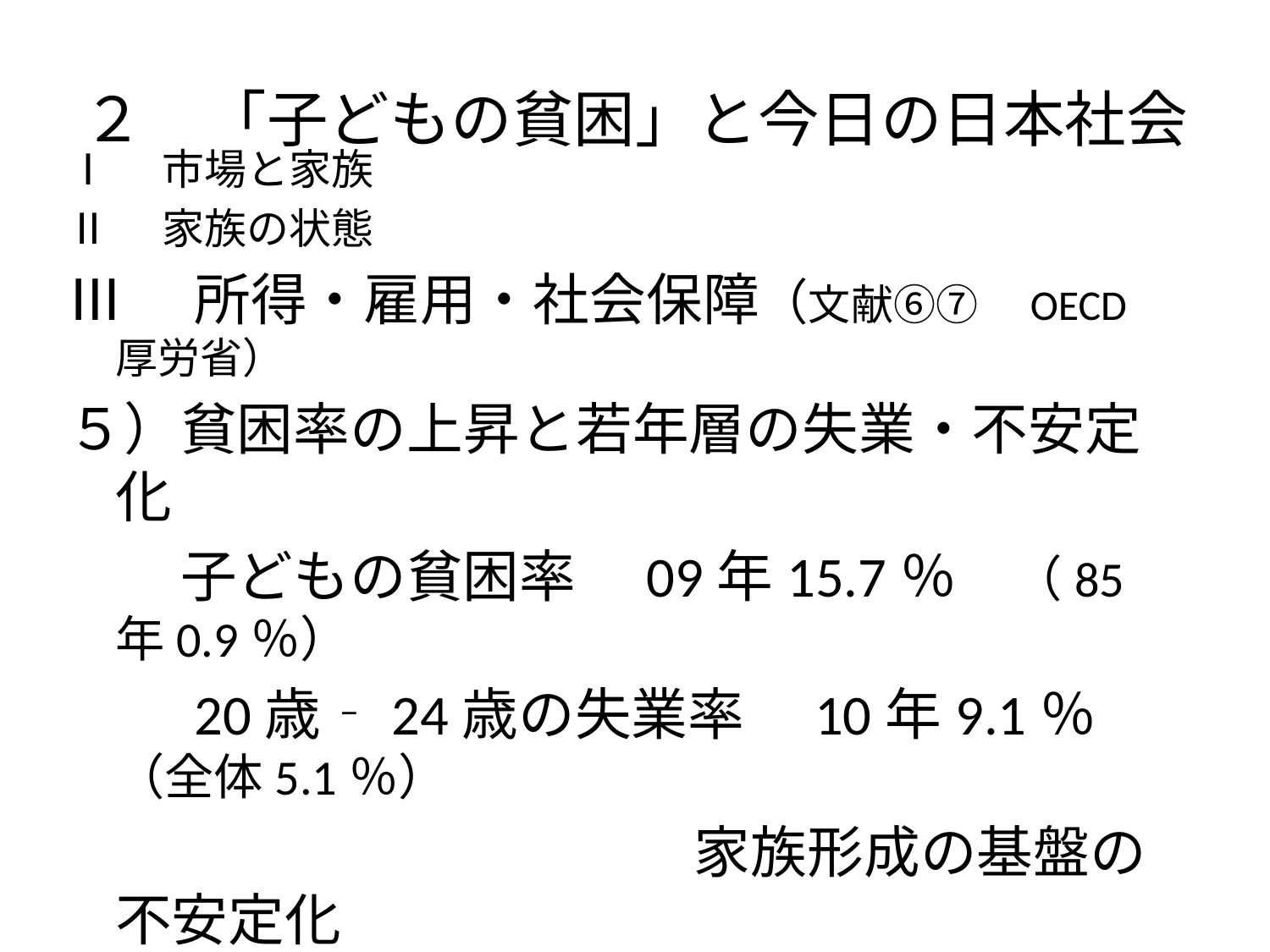

２　「子どもの貧困」と今日の日本社会
Ⅰ　市場と家族
Ⅱ　家族の状態
Ⅲ　所得・雇用・社会保障（文献⑥⑦　OECD　厚労省）
５）貧困率の上昇と若年層の失業・不安定化
　　子どもの貧困率　09年15.7％　（85年0.9％）
　　20歳‐24歳の失業率　10年9.1％（全体5.1％）
     	　　　　　　　　家族形成の基盤の不安定化
６）税と社会保障の逆機能
　　　子どもの貧困率が再分配後に上昇？！
　　　社会的公正？